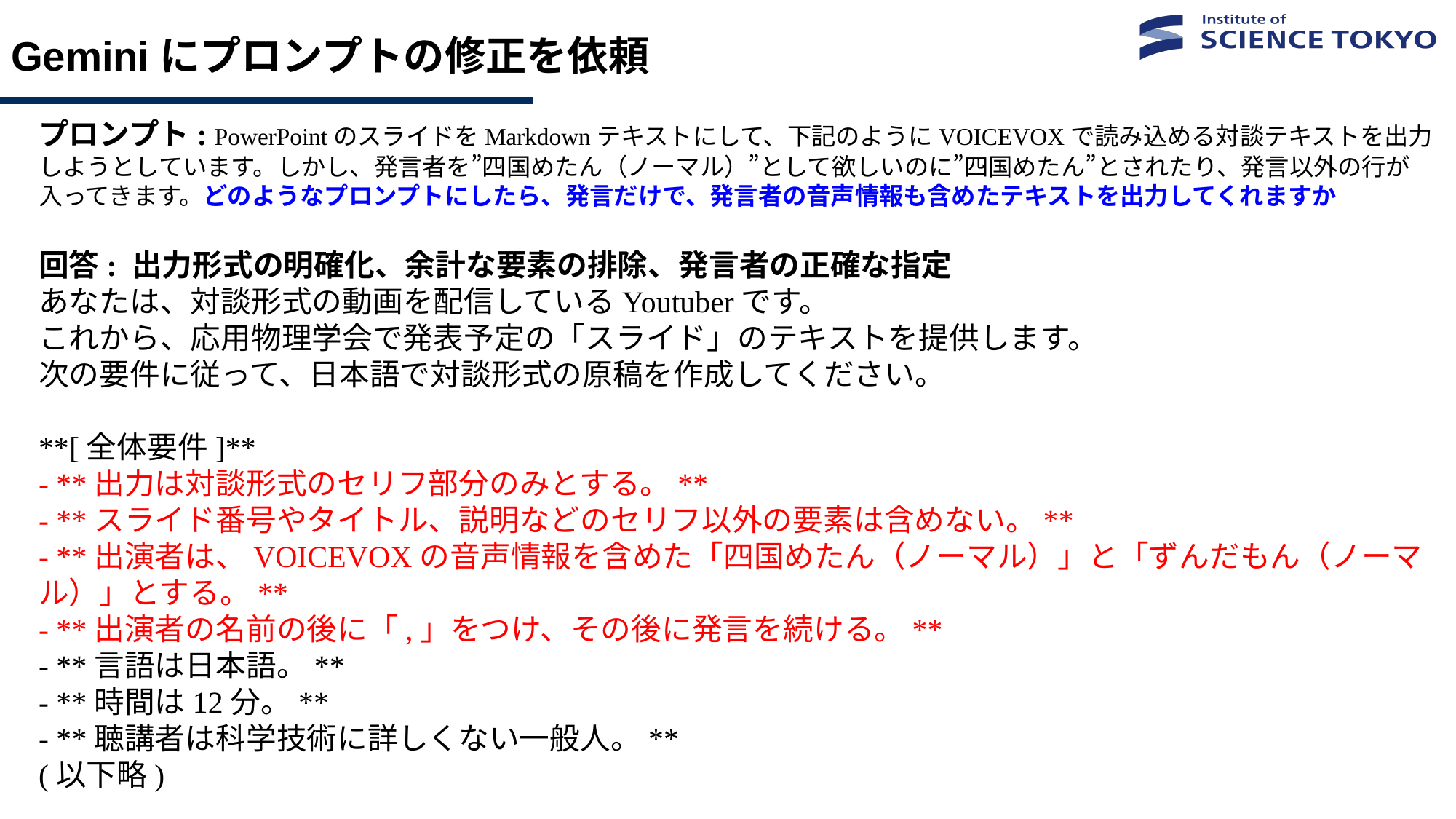

# Geminiにプロンプトの修正を依頼
プロンプト: PowerPointのスライドをMarkdownテキストにして、下記のようにVOICEVOXで読み込める対談テキストを出力しようとしています。しかし、発言者を”四国めたん（ノーマル）”として欲しいのに”四国めたん”とされたり、発言以外の行が入ってきます。どのようなプロンプトにしたら、発言だけで、発言者の音声情報も含めたテキストを出力してくれますか

回答: 出力形式の明確化、余計な要素の排除、発言者の正確な指定
あなたは、対談形式の動画を配信しているYoutuberです。
これから、応用物理学会で発表予定の「スライド」のテキストを提供します。
次の要件に従って、日本語で対談形式の原稿を作成してください。

**[全体要件]**
- **出力は対談形式のセリフ部分のみとする。**
- **スライド番号やタイトル、説明などのセリフ以外の要素は含めない。**
- **出演者は、VOICEVOXの音声情報を含めた「四国めたん（ノーマル）」と「ずんだもん（ノーマル）」とする。**
- **出演者の名前の後に「,」をつけ、その後に発言を続ける。**
- **言語は日本語。**
- **時間は12分。**
- **聴講者は科学技術に詳しくない一般人。**
(以下略)